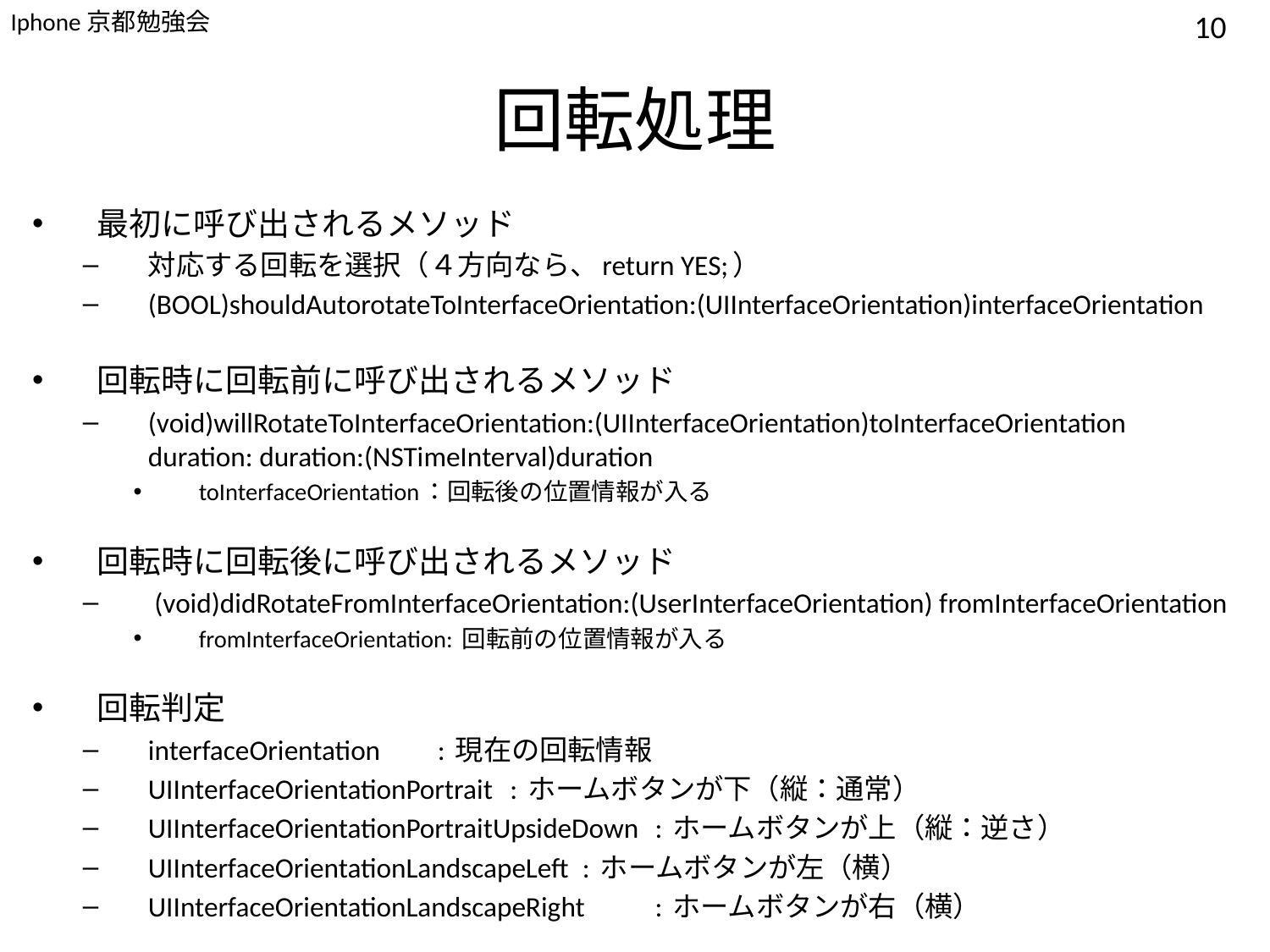

10
# 回転処理
最初に呼び出されるメソッド
対応する回転を選択（４方向なら、return YES;）
(BOOL)shouldAutorotateToInterfaceOrientation:(UIInterfaceOrientation)interfaceOrientation
回転時に回転前に呼び出されるメソッド
(void)willRotateToInterfaceOrientation:(UIInterfaceOrientation)toInterfaceOrientation duration: duration:(NSTimeInterval)duration
toInterfaceOrientation：回転後の位置情報が入る
回転時に回転後に呼び出されるメソッド
 (void)didRotateFromInterfaceOrientation:(UserInterfaceOrientation) fromInterfaceOrientation
fromInterfaceOrientation: 回転前の位置情報が入る
回転判定
interfaceOrientation					: 現在の回転情報
UIInterfaceOrientationPortrait 			: ホームボタンが下（縦：通常）
UIInterfaceOrientationPortraitUpsideDown 	: ホームボタンが上（縦：逆さ）
UIInterfaceOrientationLandscapeLeft		: ホームボタンが左（横）
UIInterfaceOrientationLandscapeRight 		: ホームボタンが右（横）